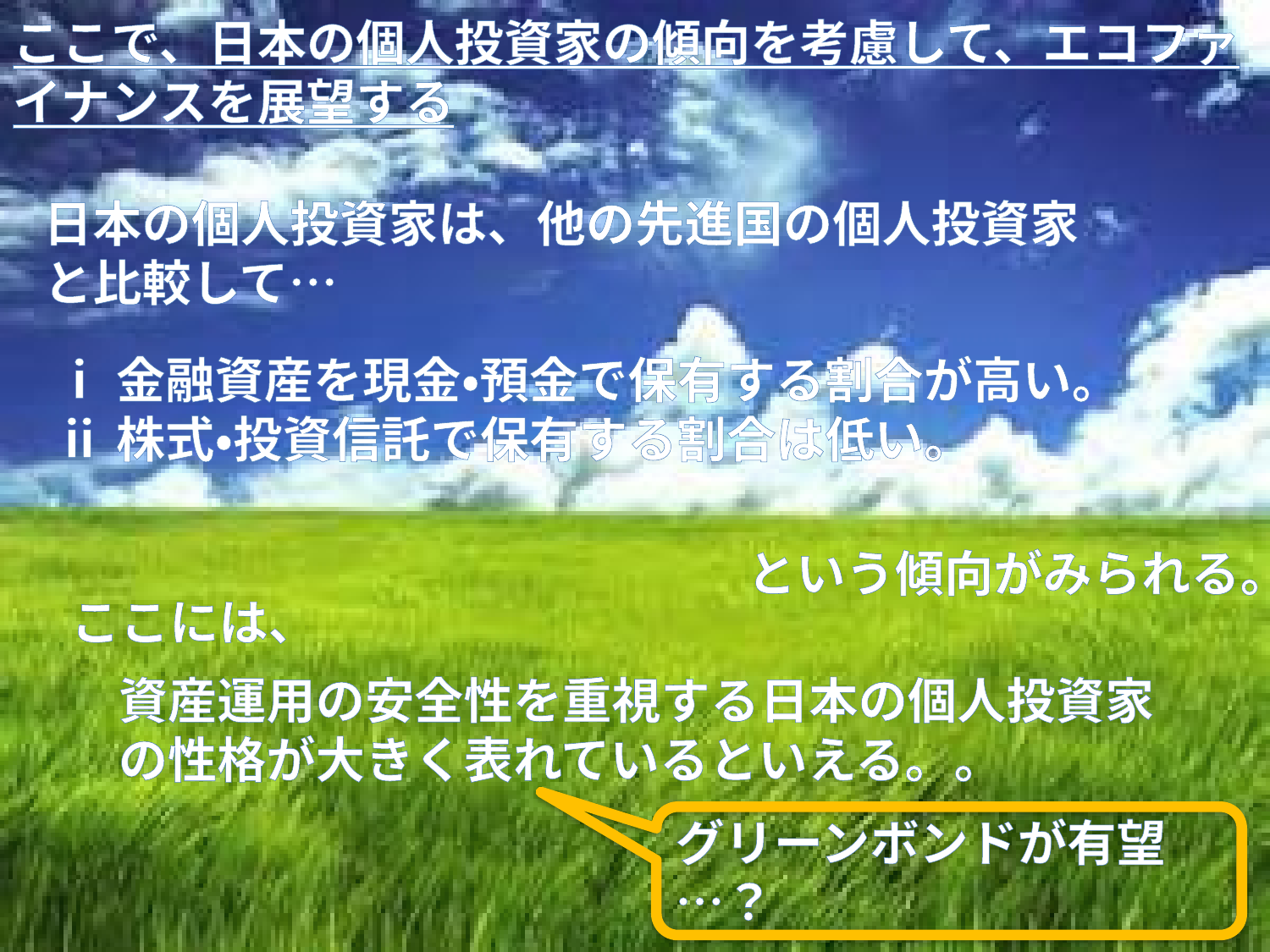

ここで、日本の個人投資家の傾向を考慮して、エコファイナンスを展望する
日本の個人投資家は、他の先進国の個人投資家と比較して…
ⅰ金融資産を現金・預金で保有する割合が高い。
ⅱ株式・投資信託で保有する割合は低い。
という傾向がみられる。
ここには、
資産運用の安全性を重視する日本の個人投資家の性格が大きく表れているといえる。。
グリーンボンドが有望…？